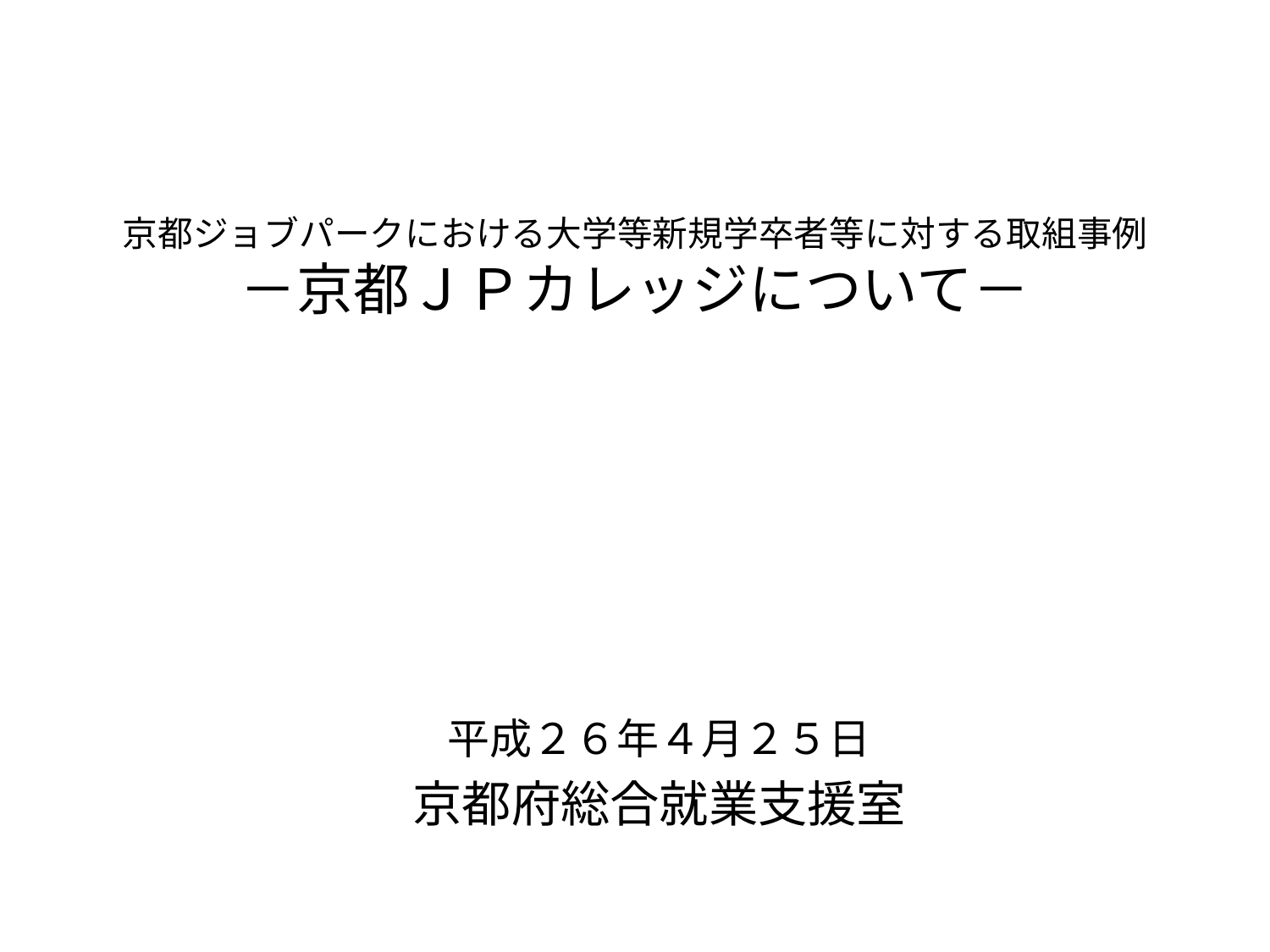

# 京都ジョブパークにおける大学等新規学卒者等に対する取組事例 －京都ＪＰカレッジについて－
平成２６年４月２５日
京都府総合就業支援室